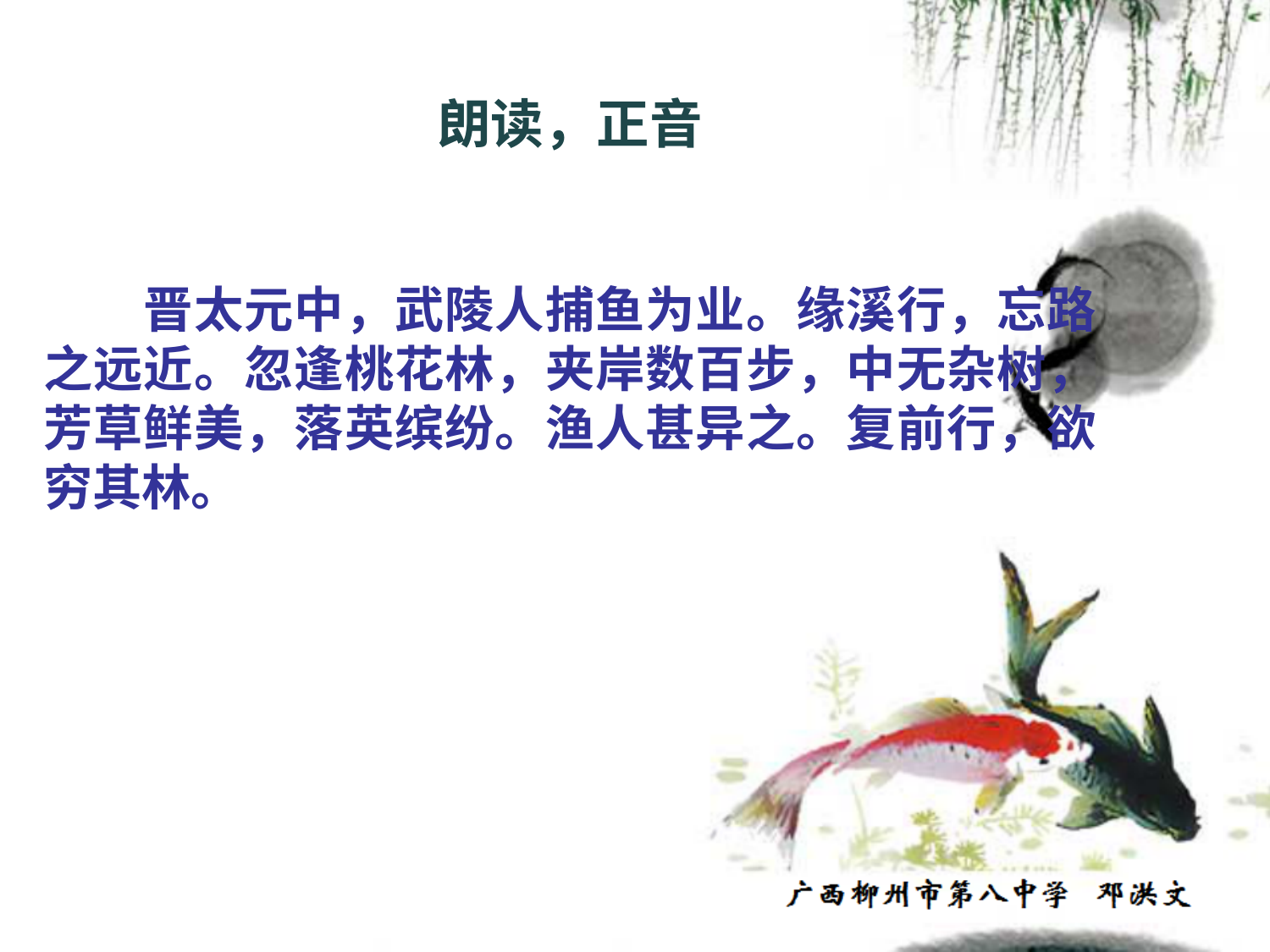

# 朗读，正音
　　晋太元中，武陵人捕鱼为业。缘溪行，忘路之远近。忽逢桃花林，夹岸数百步，中无杂树，芳草鲜美，落英缤纷。渔人甚异之。复前行，欲穷其林。